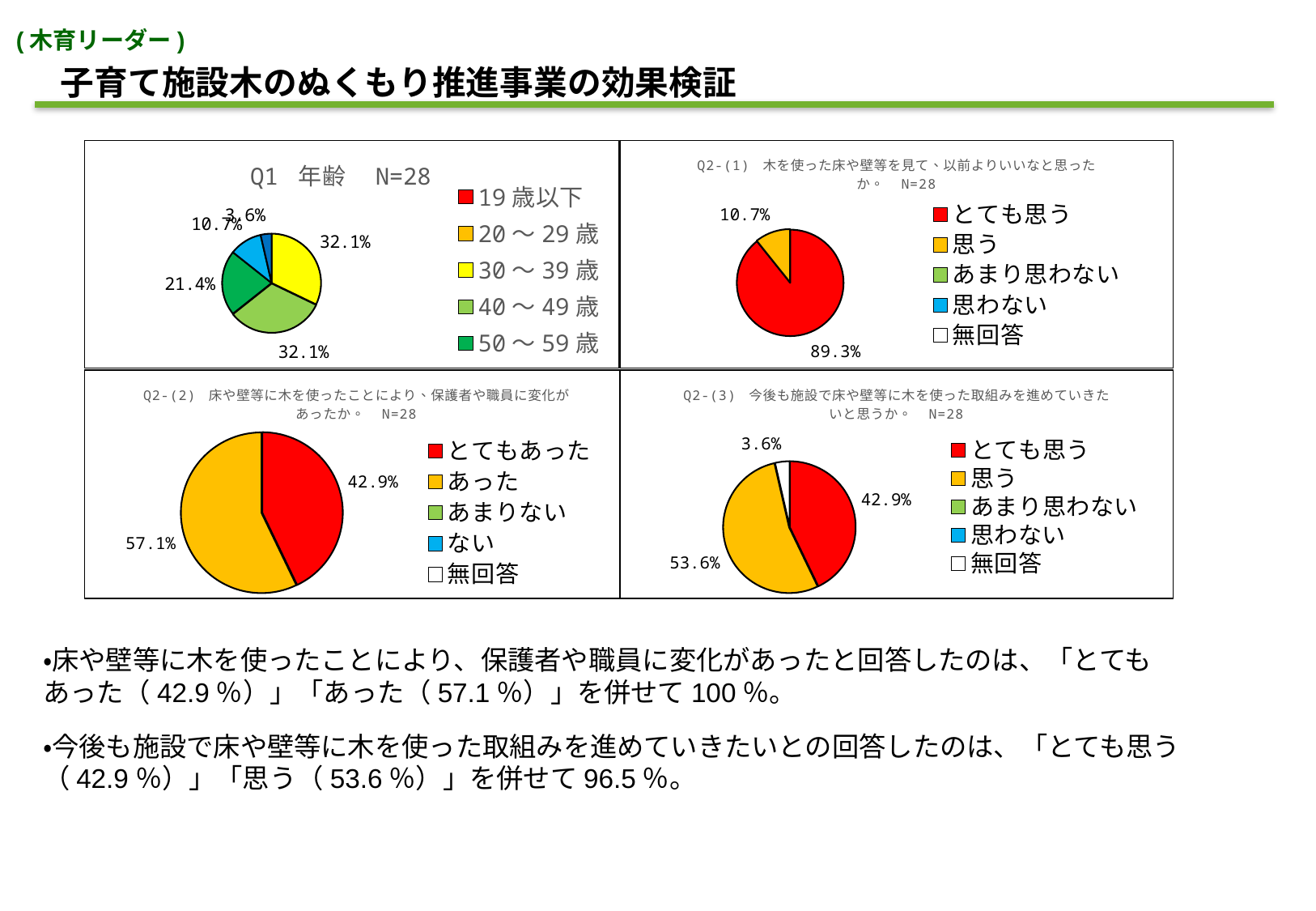

(木育リーダー)
　子育て施設木のぬくもり推進事業の効果検証

### Chart: Q1 年齢　N=28

| Category |  |
|---|---|
| 19歳以下 | 0.0 |
| 20～29歳 | 0.0 |
| 30～39歳 | 32.142857142857146 |
| 40～49歳 | 32.142857142857146 |
| 50～59歳 | 21.428571428571427 |
| 60～69歳 | 10.714285714285714 |
| 70歳以上 | 3.571428571428571 |

### Chart: Q2-(1) 木を使った床や壁等を見て、以前よりいいなと思ったか。　N=28

| Category |  |
|---|---|
| とても思う | 89.28571428571429 |
| 思う | 10.714285714285714 |
| あまり思わない | 0.0 |
| 思わない | 0.0 |
| 無回答 | 0.0 |

### Chart: Q2-(2) 床や壁等に木を使ったことにより、保護者や職員に変化があったか。　N=28

| Category |  |
|---|---|
| とてもあった | 42.857142857142854 |
| あった | 57.14285714285714 |
| あまりない | 0.0 |
| ない | 0.0 |
| 無回答 | 0.0 |

### Chart: Q2-(3) 今後も施設で床や壁等に木を使った取組みを進めていきたいと思うか。　N=28

| Category |  |
|---|---|
| とても思う | 42.857142857142854 |
| 思う | 53.57142857142857 |
| あまり思わない | 0.0 |
| 思わない | 0.0 |
| 無回答 | 3.571428571428571 |
・床や壁等に木を使ったことにより、保護者や職員に変化があったと回答したのは、「とてもあった（42.9％）」「あった（57.1％）」を併せて100％。
・今後も施設で床や壁等に木を使った取組みを進めていきたいとの回答したのは、「とても思う（42.9％）」「思う（53.6％）」を併せて96.5％。